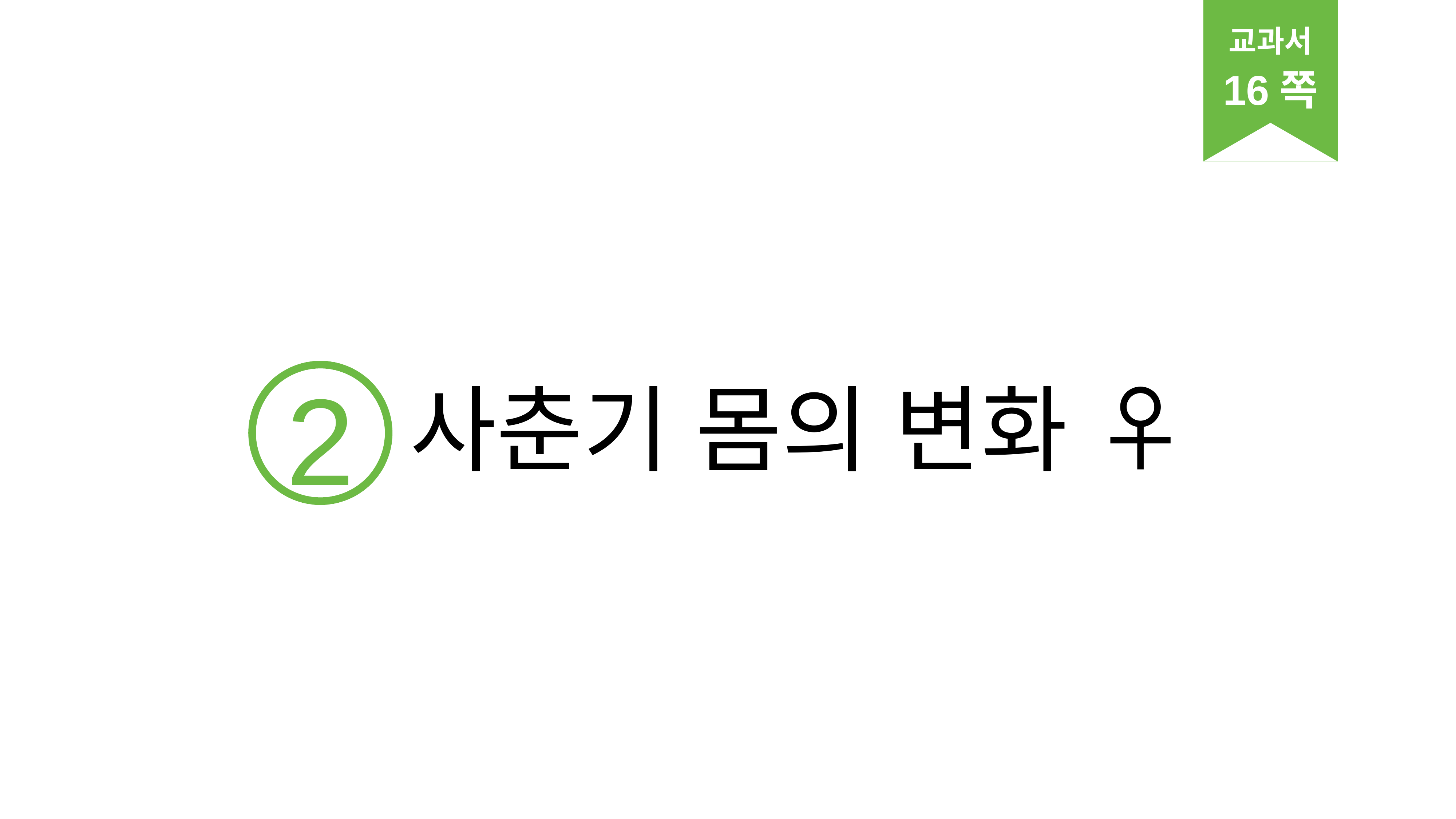

교과서
16쪽

2
사춘기 몸의 변화 ♀